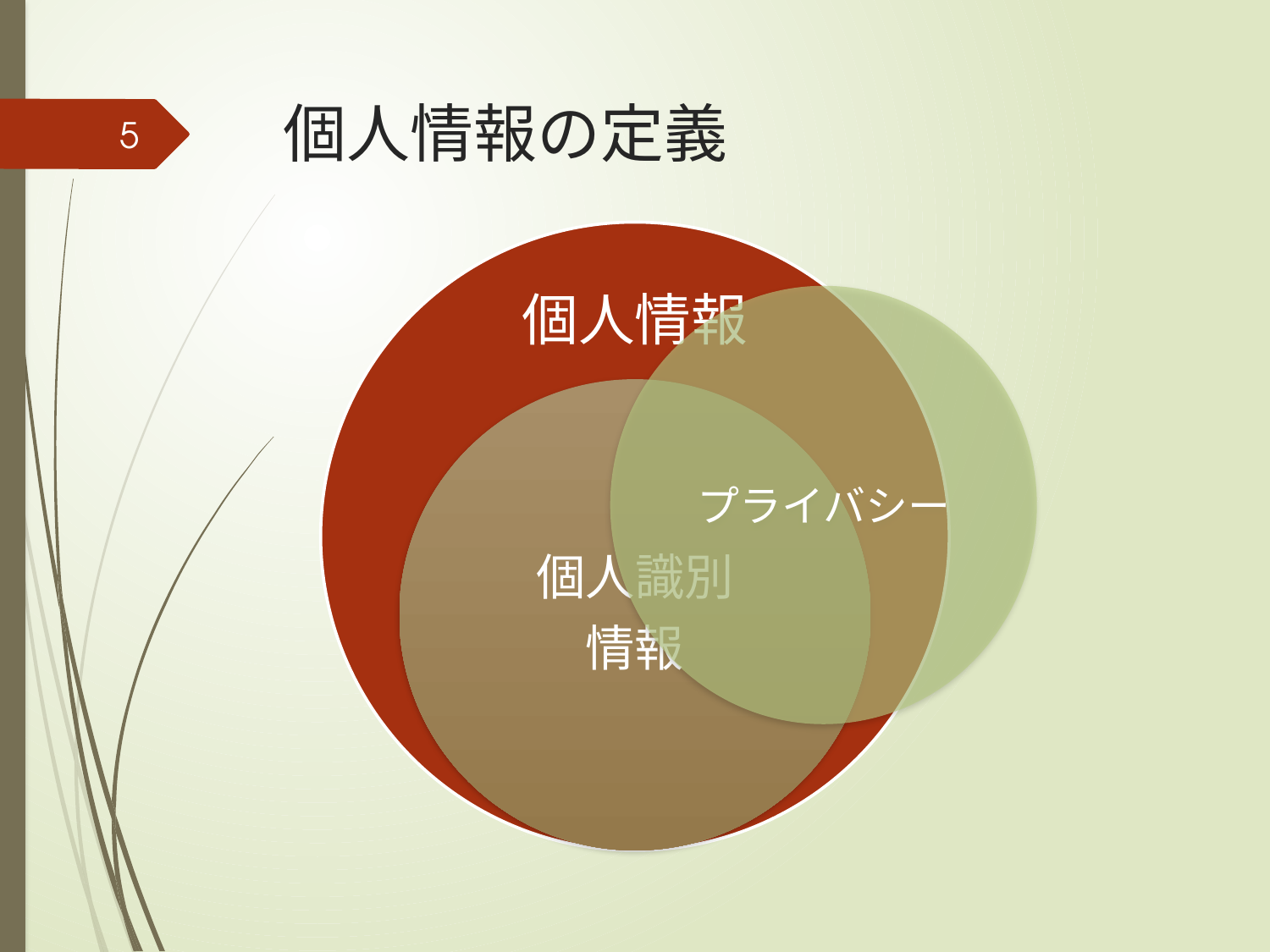

# 個人情報の定義
5
個人情報
個人識別
情報
プライバシー